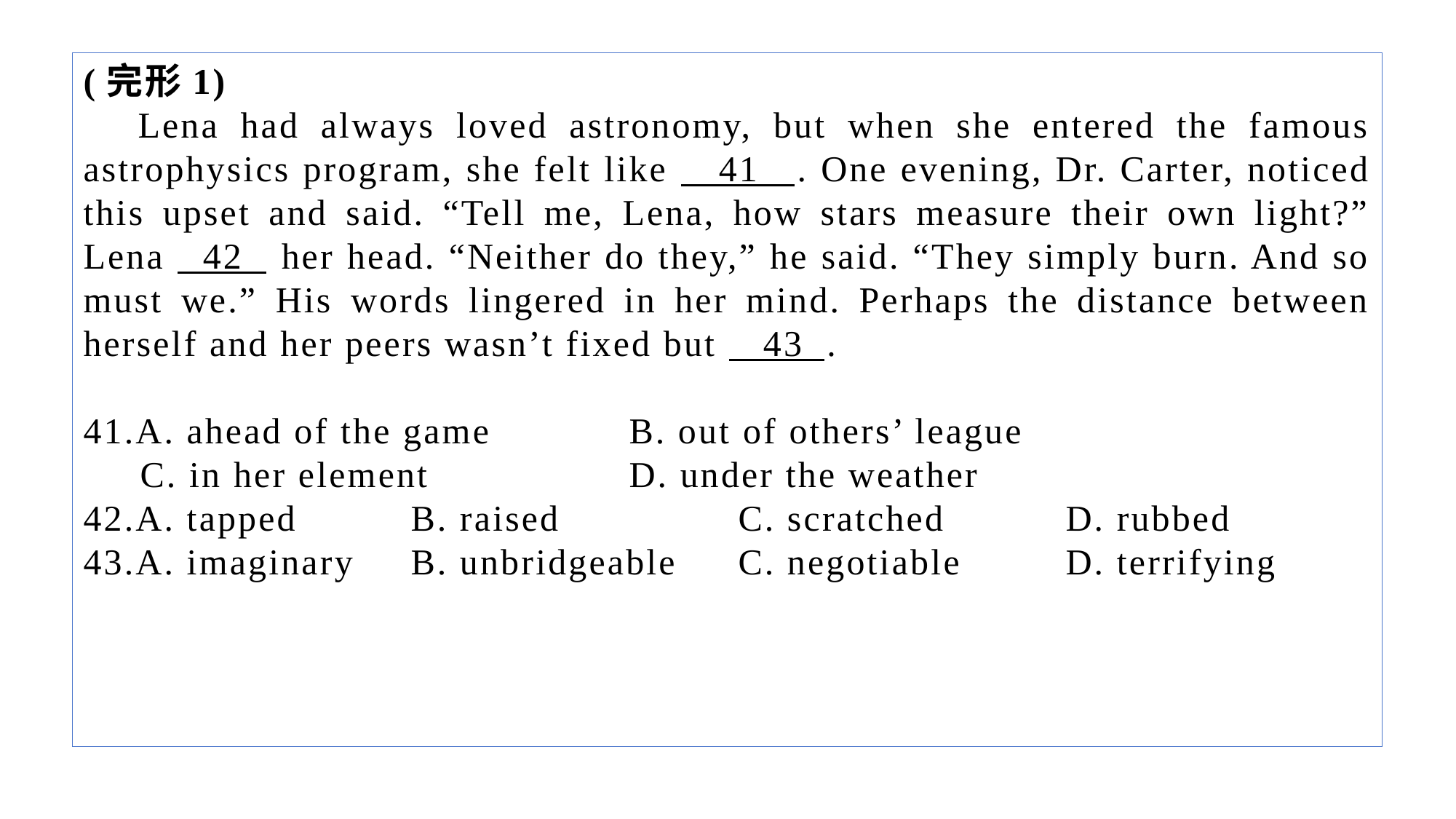

(完形1)
Lena had always loved astronomy, but when she entered the famous astrophysics program, she felt like    41   . One evening, Dr. Carter, noticed this upset and said. “Tell me, Lena, how stars measure their own light?” Lena   42   her head. “Neither do they,” he said. “They simply burn. And so must we.” His words lingered in her mind. Perhaps the distance between herself and her peers wasn’t fixed but    43  .

41.A. ahead of the game 		B. out of others’ league
     C. in her element 		D. under the weather
42.A. tapped 	B. raised 		C. scratched 	D. rubbed
43.A. imaginary 	B. unbridgeable 	C. negotiable 	D. terrifying